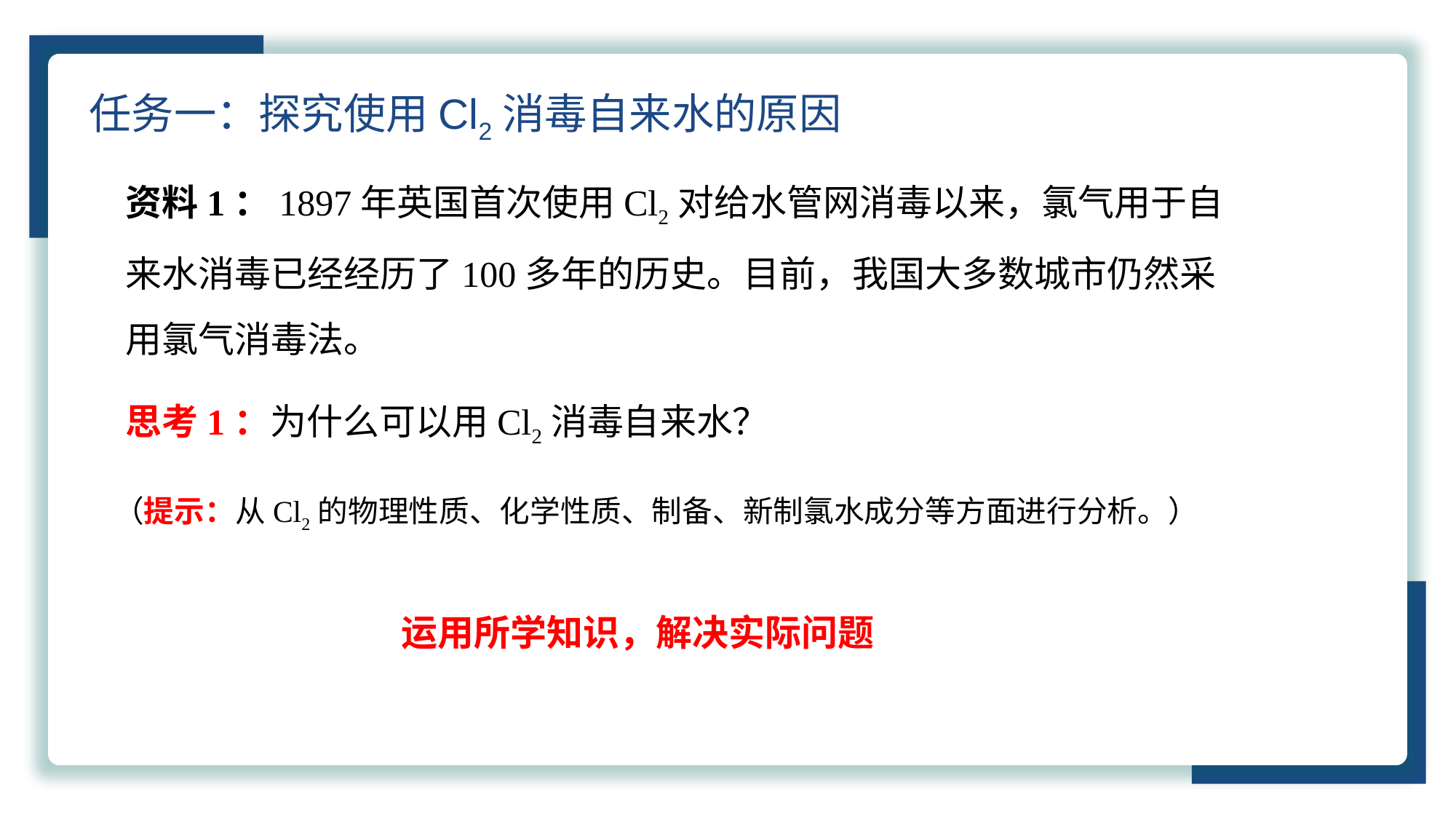

任务一：探究使用Cl2消毒自来水的原因
资料1：1897年英国首次使用Cl2对给水管网消毒以来，氯气用于自来水消毒已经经历了100多年的历史。目前，我国大多数城市仍然采用氯气消毒法。
思考1：为什么可以用Cl2消毒自来水？
（提示：从Cl2的物理性质、化学性质、制备、新制氯水成分等方面进行分析。）

运用所学知识，解决实际问题